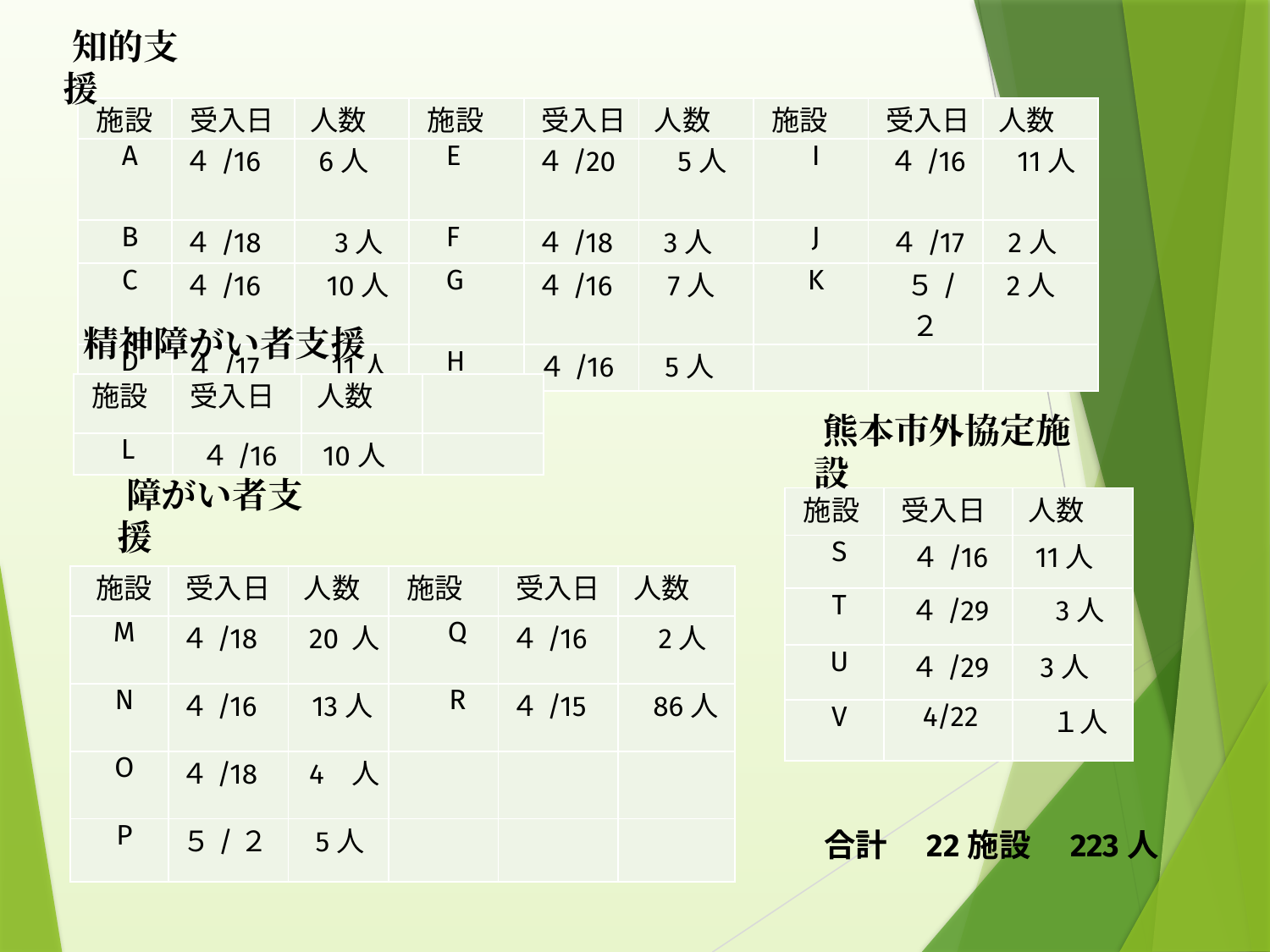

知的支援
| 施設 | 受入日 | 人数 | 施設 | 受入日 | 人数 | 施設 | 受入日 | 人数 |
| --- | --- | --- | --- | --- | --- | --- | --- | --- |
| A | ４/16 | 6人 | E | ４/20 | 5人 | I | ４/16 | 11人 |
| B | ４/18 | 3人 | F | ４/18 | 3人 | J | ４/17 | 2人 |
| C | ４/16 | 10人 | G | ４/16 | 7人 | K | ５/２ | 2人 |
| D | ４/17 | 11人 | H | ４/16 | 5人 |  |  |  |
精神障がい者支援
| 施設 | 受入日 | 人数 |  |
| --- | --- | --- | --- |
| L | ４/16 | 10人 |  |
熊本市外協定施設
障がい者支援
| 施設 | 受入日 | 人数 |
| --- | --- | --- |
| S | ４/16 | 11人 |
| T | ４/29 | 3人 |
| U | ４/29 | 3人 |
| V | 4/22 | １人 |
| 施設 | 受入日 | 人数 | 施設 | 受入日 | 人数 |
| --- | --- | --- | --- | --- | --- |
| M | ４/18 | 20人 | Q | ４/16 | 2人 |
| N | ４/16 | 13人 | R | ４/15 | 86人 |
| O | ４/18 | 4人 |  |  |  |
| P | ５/２ | 5人 |  |  |  |
合計　22施設　223人